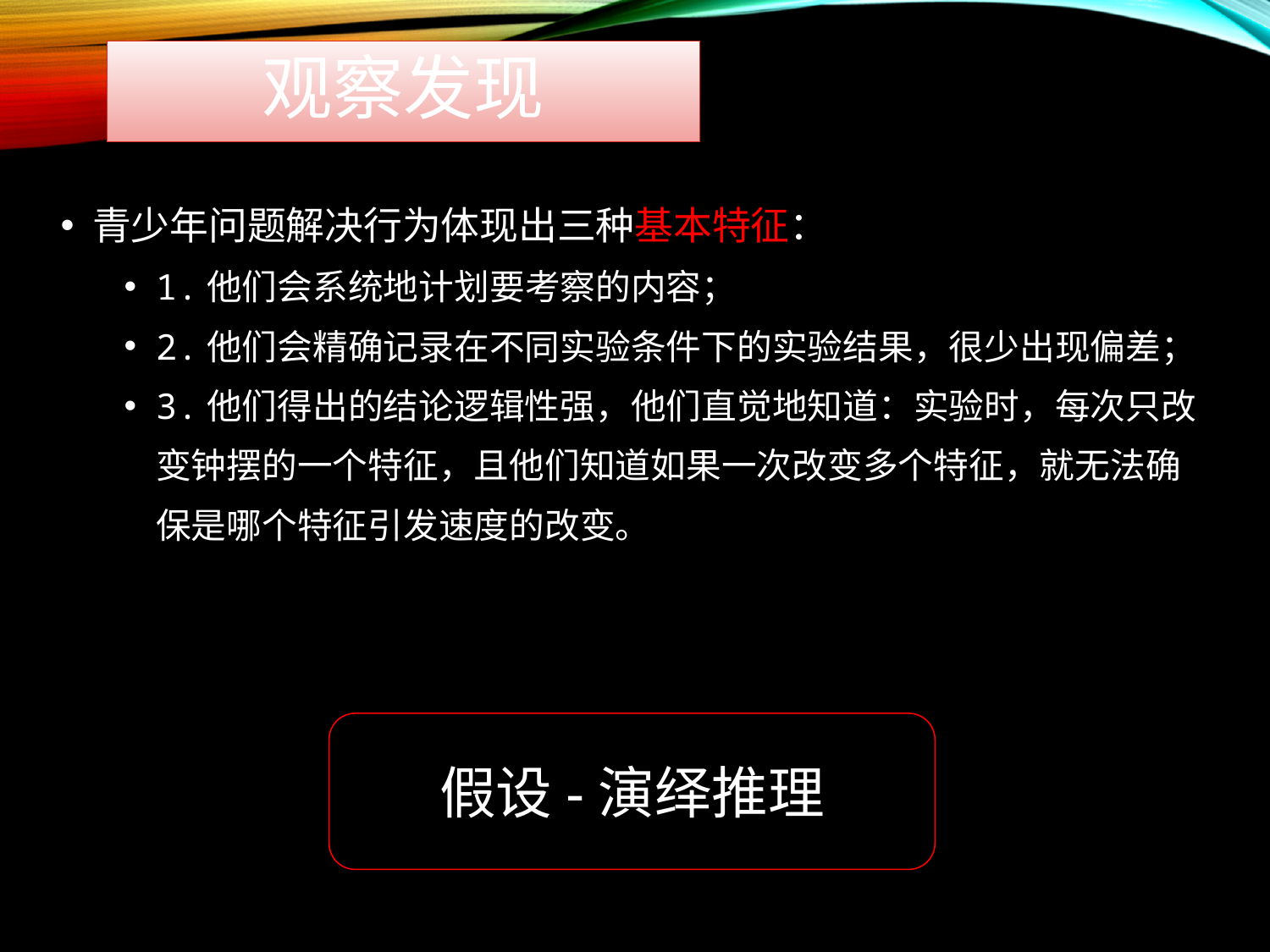

# 观察发现
青少年问题解决行为体现出三种基本特征：
1.他们会系统地计划要考察的内容；
2.他们会精确记录在不同实验条件下的实验结果，很少出现偏差；
3.他们得出的结论逻辑性强，他们直觉地知道：实验时，每次只改变钟摆的一个特征，且他们知道如果一次改变多个特征，就无法确保是哪个特征引发速度的改变。
假设-演绎推理